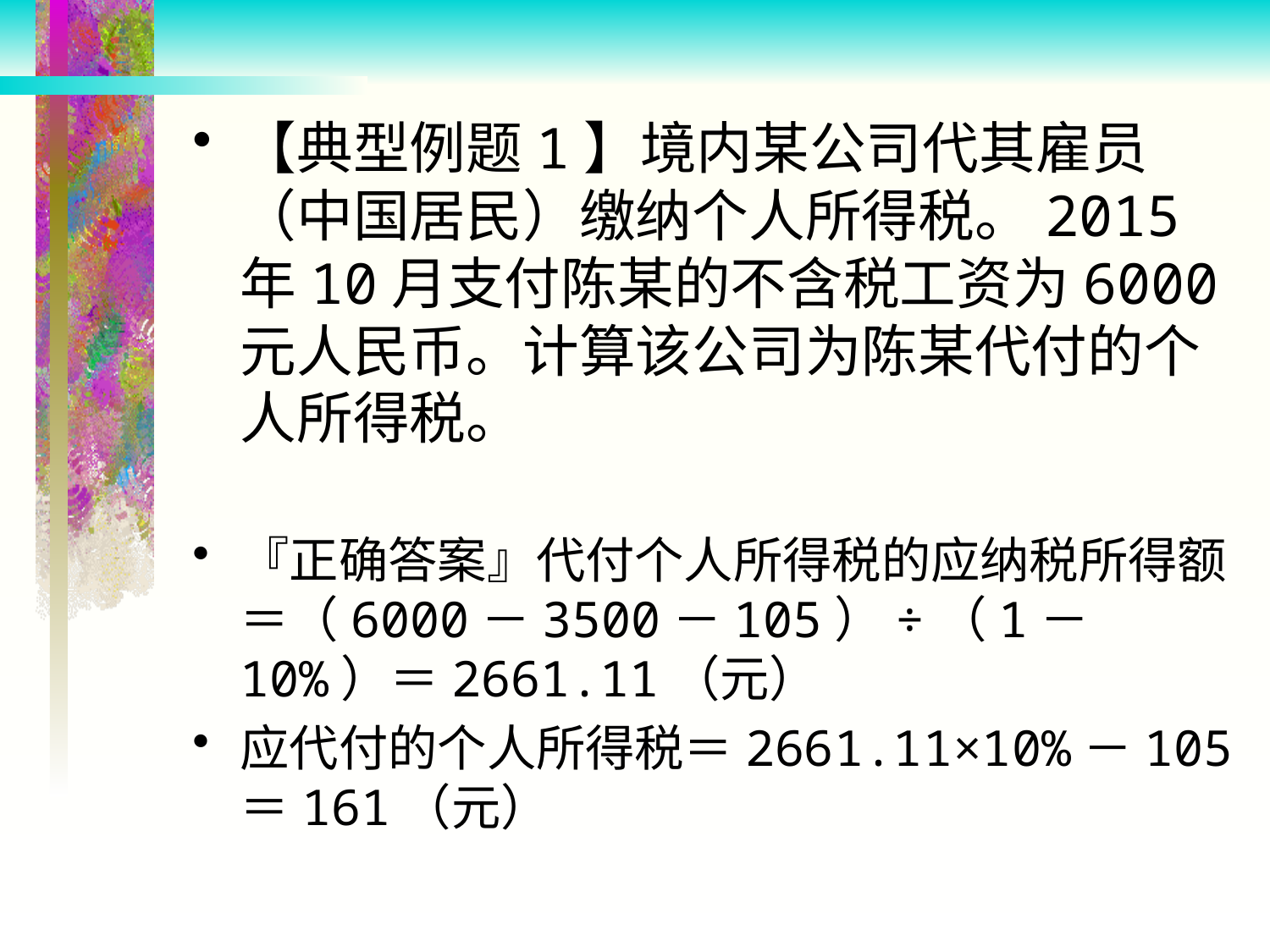

【典型例题1】境内某公司代其雇员（中国居民）缴纳个人所得税。2015年10月支付陈某的不含税工资为6000元人民币。计算该公司为陈某代付的个人所得税。

『正确答案』代付个人所得税的应纳税所得额＝（6000－3500－105）÷（1－10%）＝2661.11（元）
应代付的个人所得税＝2661.11×10%－105＝161（元）